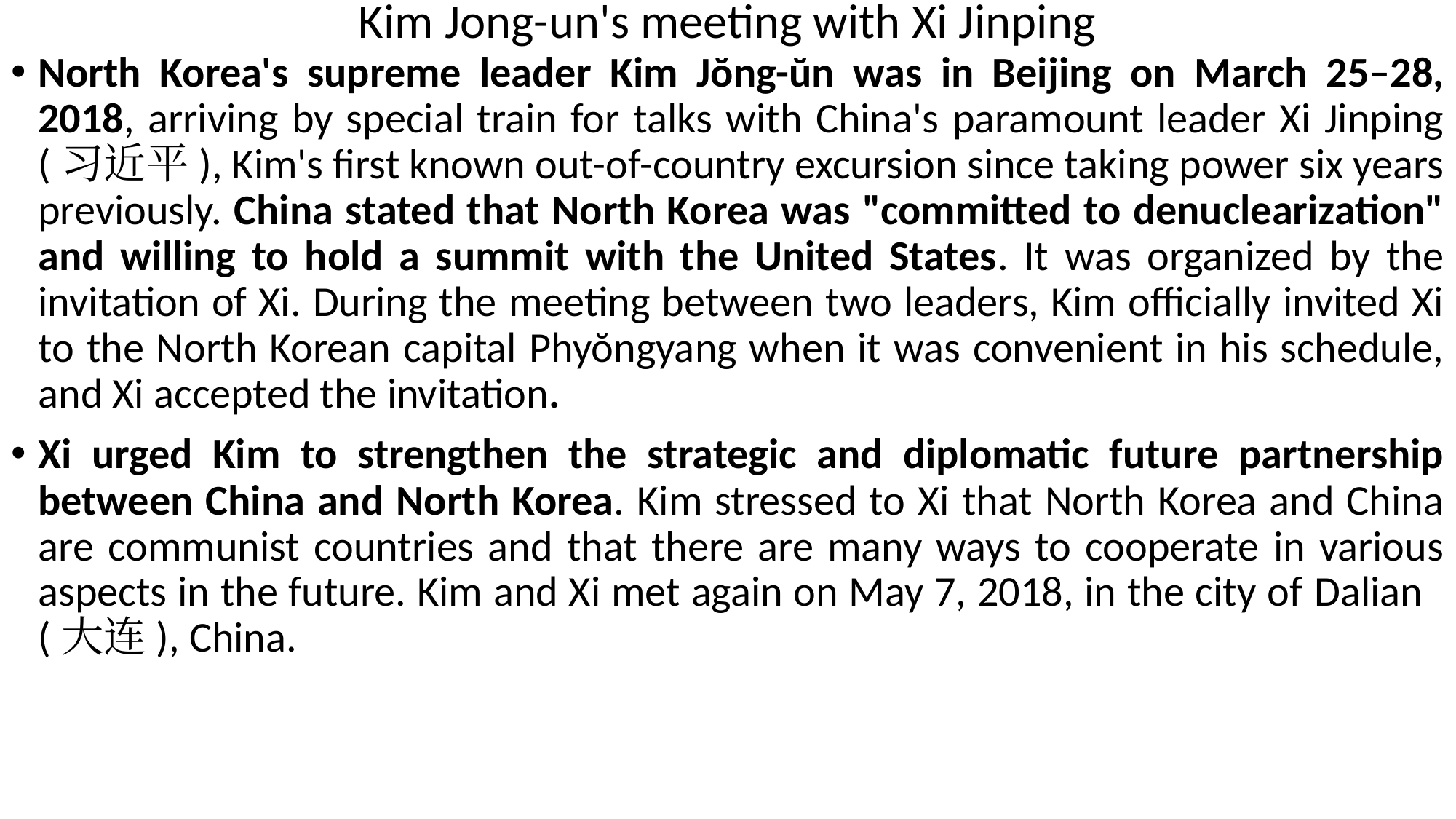

# Kim Jong-un's meeting with Xi Jinping
North Korea's supreme leader Kim Jŏng-ŭn was in Beijing on March 25–28, 2018, arriving by special train for talks with China's paramount leader Xi Jinping (习近平), Kim's first known out-of-country excursion since taking power six years previously. China stated that North Korea was "committed to denuclearization" and willing to hold a summit with the United States. It was organized by the invitation of Xi. During the meeting between two leaders, Kim officially invited Xi to the North Korean capital Phyŏngyang when it was convenient in his schedule, and Xi accepted the invitation.
Xi urged Kim to strengthen the strategic and diplomatic future partnership between China and North Korea. Kim stressed to Xi that North Korea and China are communist countries and that there are many ways to cooperate in various aspects in the future. Kim and Xi met again on May 7, 2018, in the city of Dalian   (大连), China.